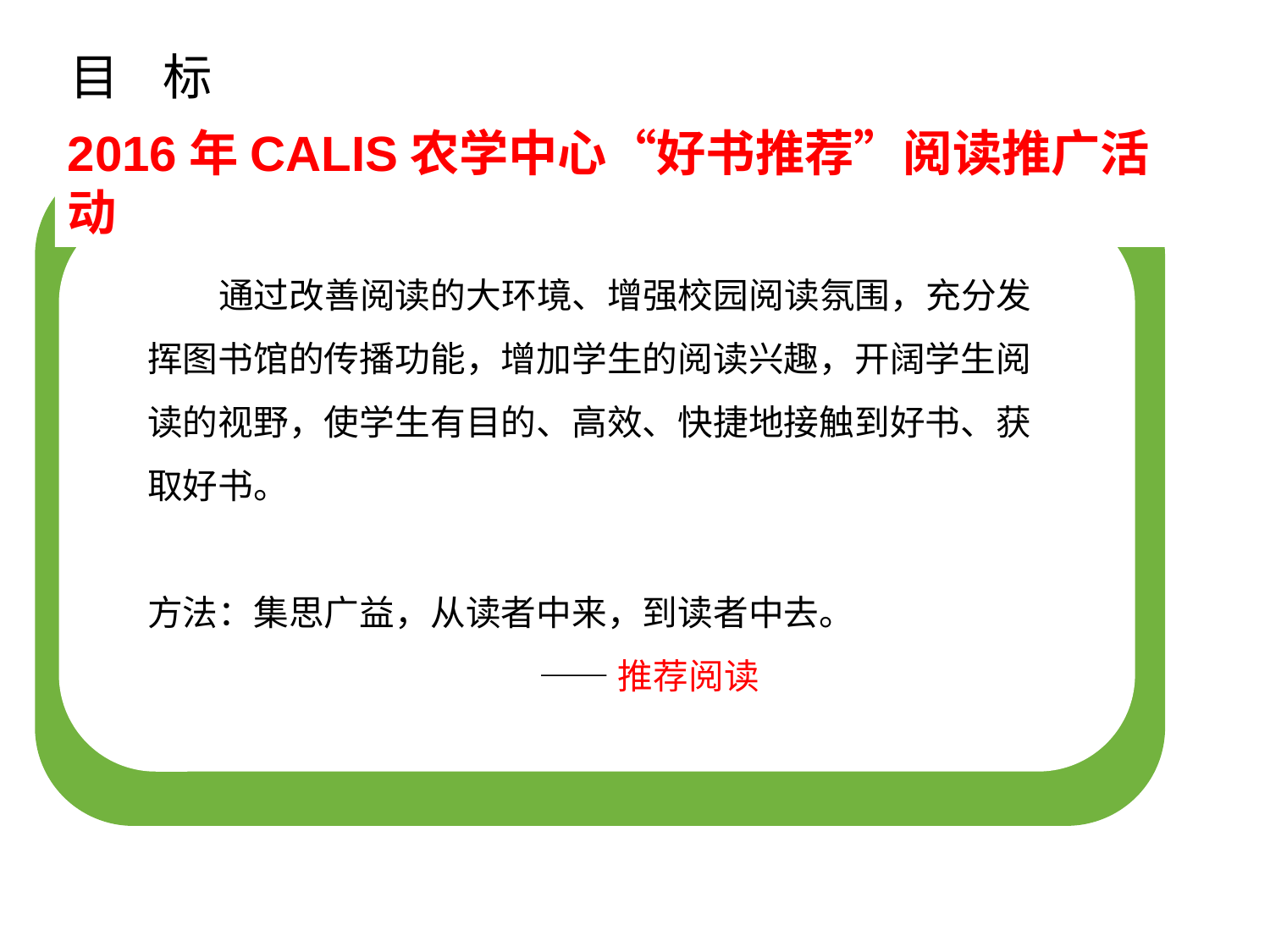

目    标
2016年CALIS农学中心“好书推荐”阅读推广活动

        通过改善阅读的大环境、增强校园阅读氛围，充分发挥图书馆的传播功能，增加学生的阅读兴趣，开阔学生阅读的视野，使学生有目的、高效、快捷地接触到好书、获取好书。

方法：集思广益，从读者中来，到读者中去。
                                                  ——推荐阅读

点击添加文本

点击添加文本
点击添加文本
点击添加文本